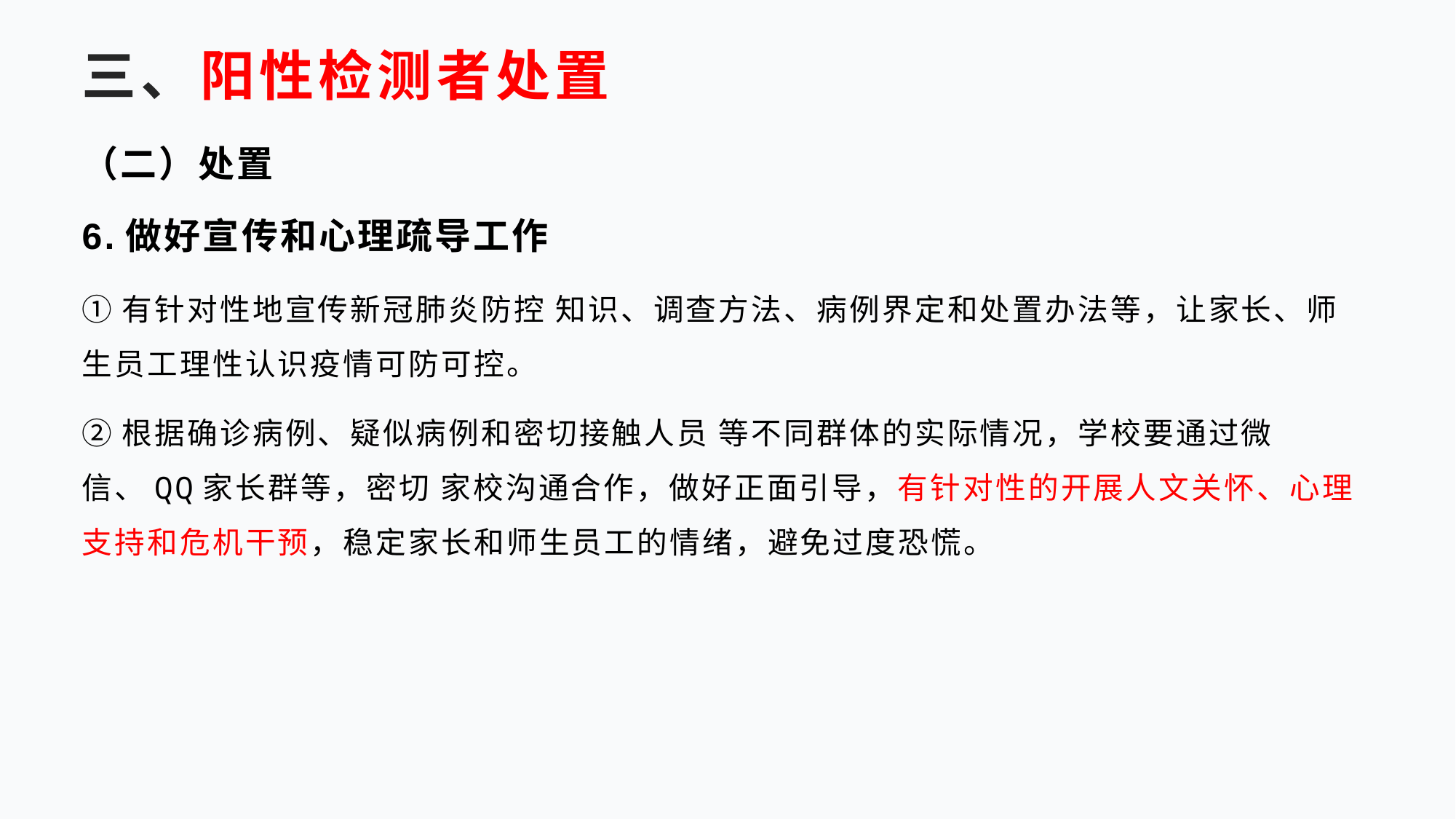

# 三、阳性检测者处置
（二）处置
6.做好宣传和心理疏导工作
①有针对性地宣传新冠肺炎防控 知识、调查方法、病例界定和处置办法等，让家长、师生员工理性认识疫情可防可控。
②根据确诊病例、疑似病例和密切接触人员 等不同群体的实际情况，学校要通过微信、QQ家长群等，密切 家校沟通合作，做好正面引导，有针对性的开展人文关怀、心理支持和危机干预，稳定家长和师生员工的情绪，避免过度恐慌。